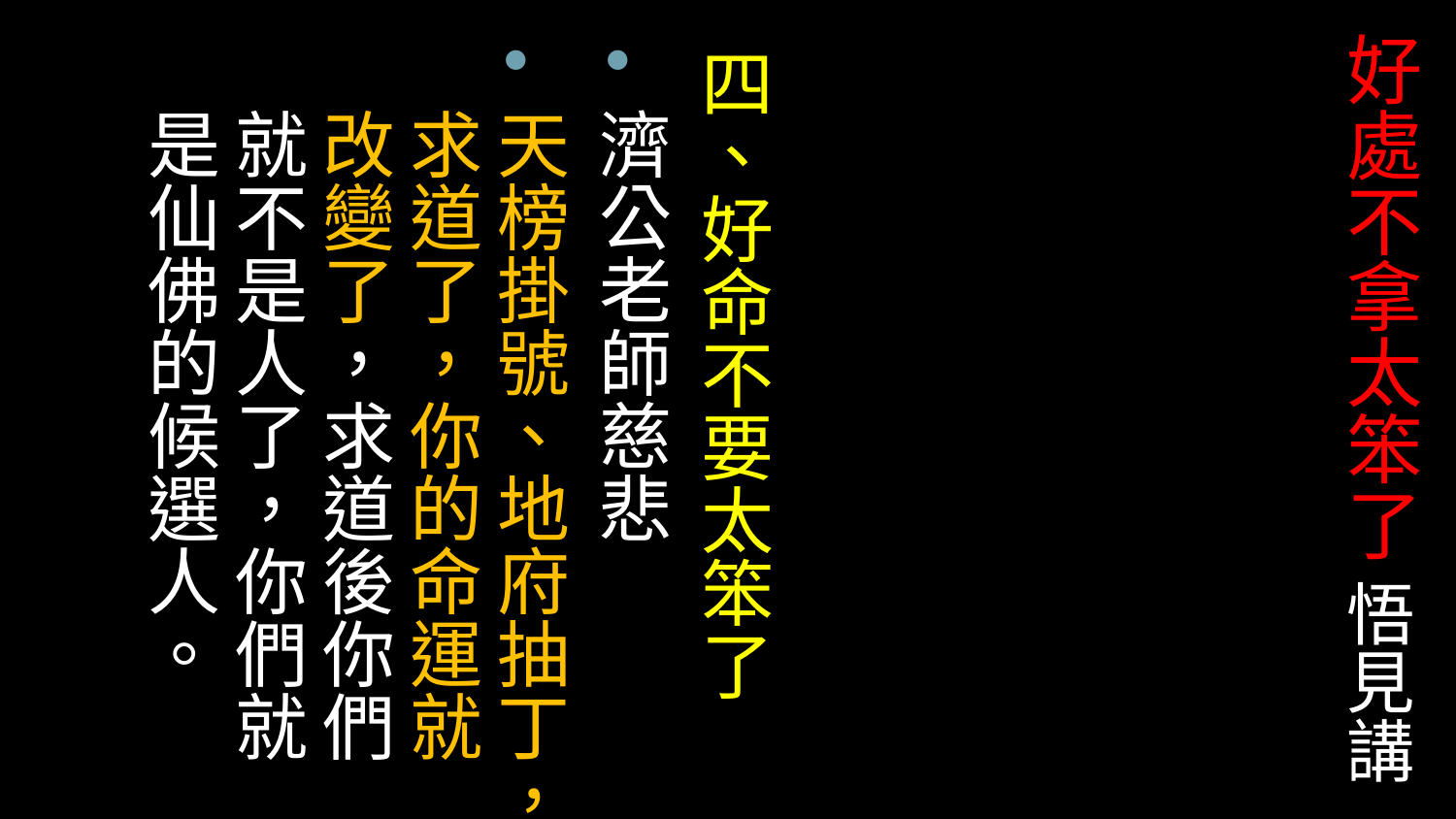

# 好處不拿太笨了 悟見講
四、好命不要太笨了
濟公老師慈悲
天榜掛號、地府抽丁，求道了，你的命運就改變了，求道後你們就不是人了，你們就是仙佛的候選人。